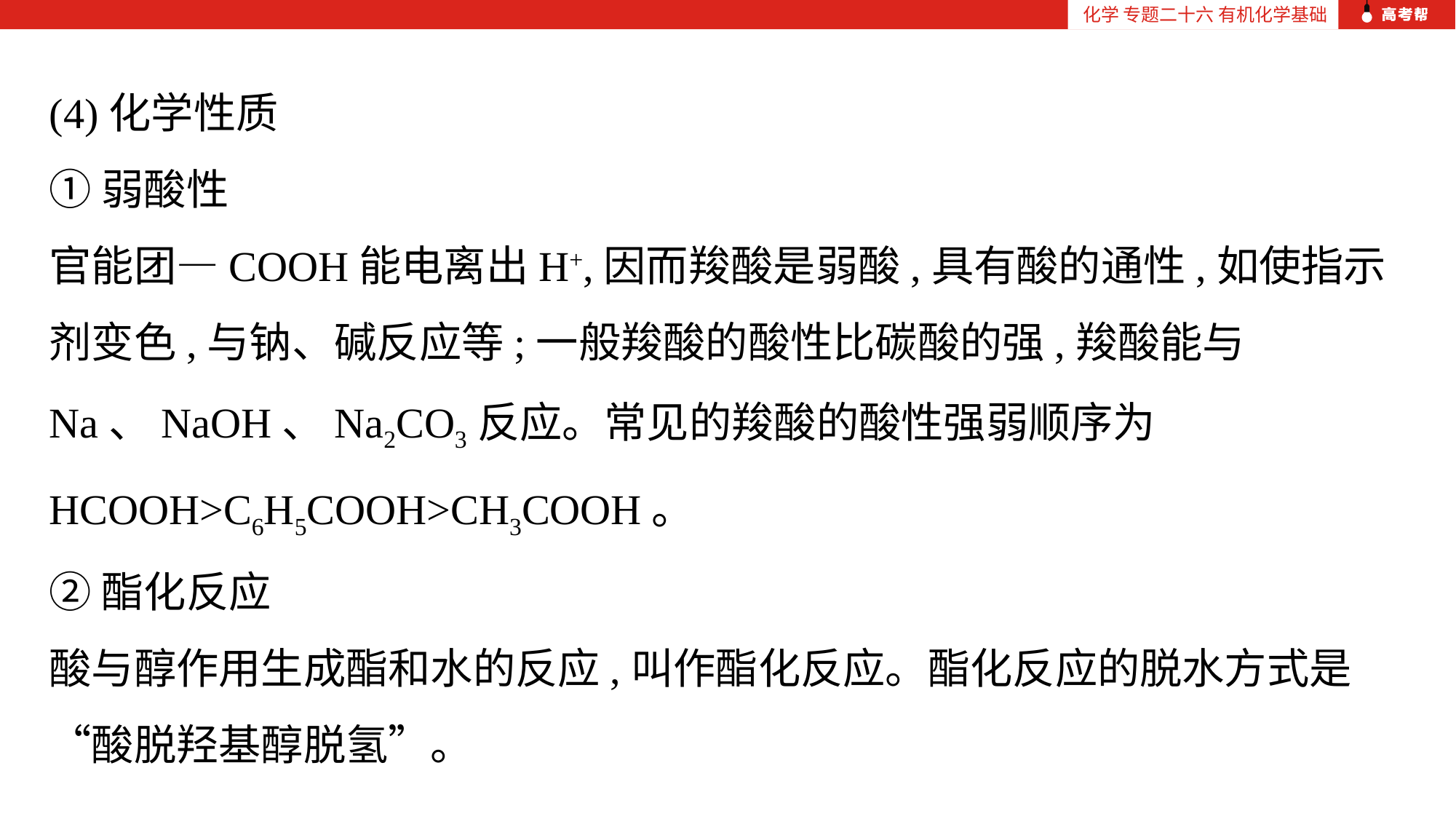

化学 专题二十六 有机化学基础
(4)化学性质
①弱酸性
官能团—COOH能电离出H+,因而羧酸是弱酸,具有酸的通性,如使指示剂变色,与钠、碱反应等;一般羧酸的酸性比碳酸的强,羧酸能与Na、NaOH、Na2CO3反应。常见的羧酸的酸性强弱顺序为HCOOH>C6H5COOH>CH3COOH。
②酯化反应
酸与醇作用生成酯和水的反应,叫作酯化反应。酯化反应的脱水方式是“酸脱羟基醇脱氢”。